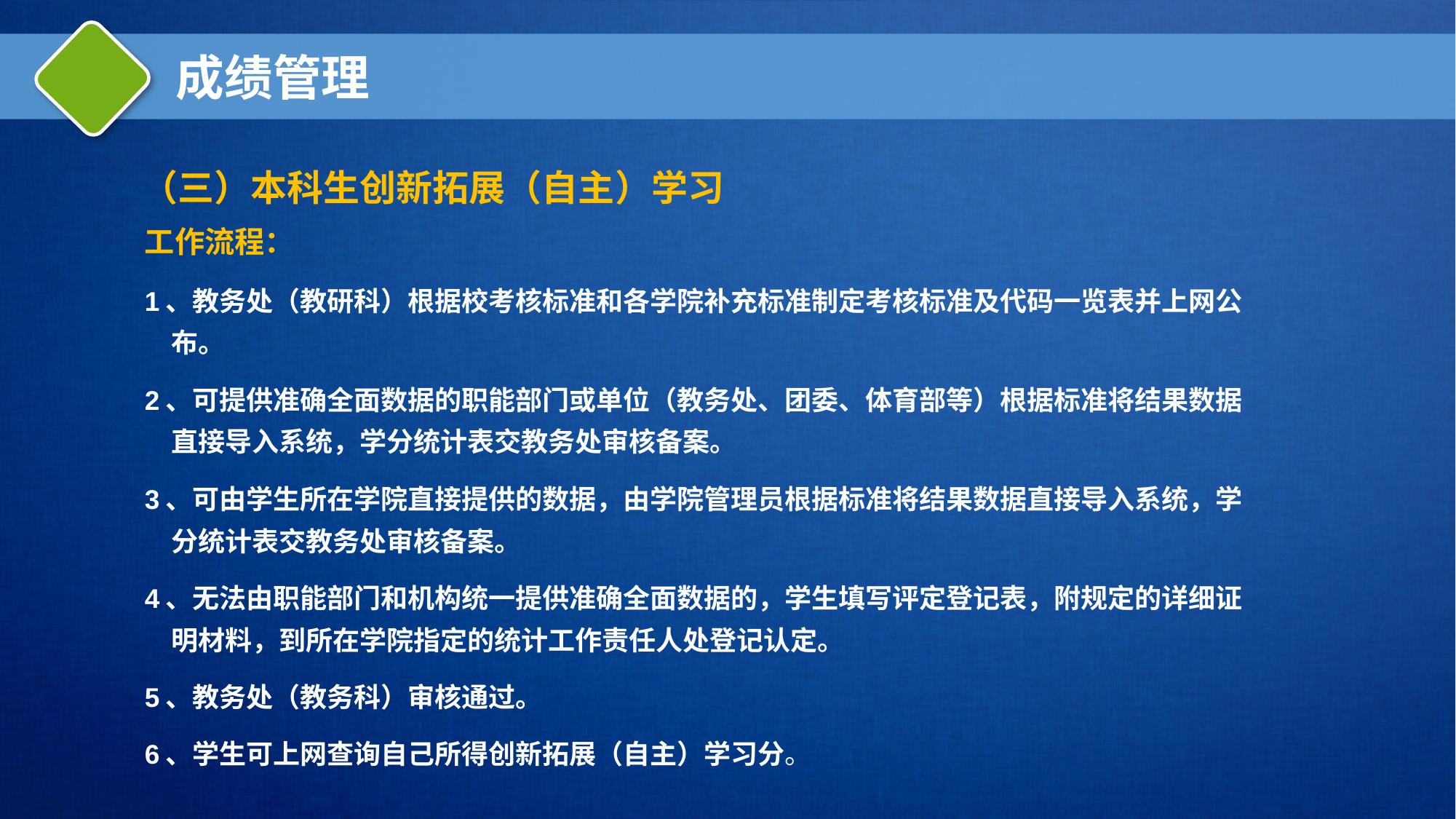

成绩管理
（三）本科生创新拓展（自主）学习
工作流程：
1、教务处（教研科）根据校考核标准和各学院补充标准制定考核标准及代码一览表并上网公布。
2、可提供准确全面数据的职能部门或单位（教务处、团委、体育部等）根据标准将结果数据直接导入系统，学分统计表交教务处审核备案。
3、可由学生所在学院直接提供的数据，由学院管理员根据标准将结果数据直接导入系统，学分统计表交教务处审核备案。
4、无法由职能部门和机构统一提供准确全面数据的，学生填写评定登记表，附规定的详细证明材料，到所在学院指定的统计工作责任人处登记认定。
5、教务处（教务科）审核通过。
6、学生可上网查询自己所得创新拓展（自主）学习分。